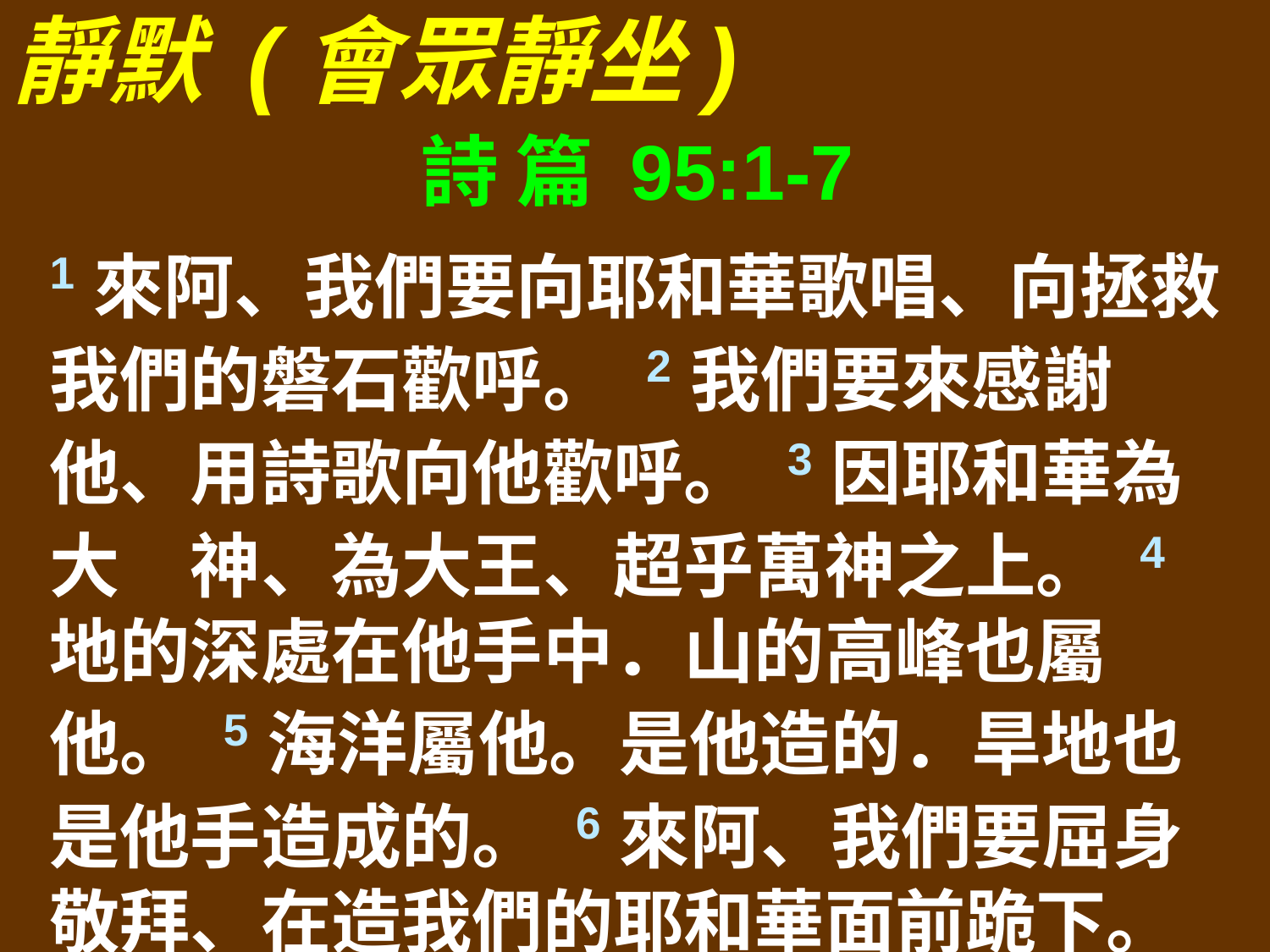

靜默 (會眾靜坐)
詩 篇 95:1-7
1來阿、我們要向耶和華歌唱、向拯救我們的磐石歡呼。 2我們要來感謝他、用詩歌向他歡呼。 3因耶和華為大　神、為大王、超乎萬神之上。 4地的深處在他手中．山的高峰也屬他。 5海洋屬他。是他造的．旱地也是他手造成的。 6來阿、我們要屈身敬拜、在造我們的耶和華面前跪下。